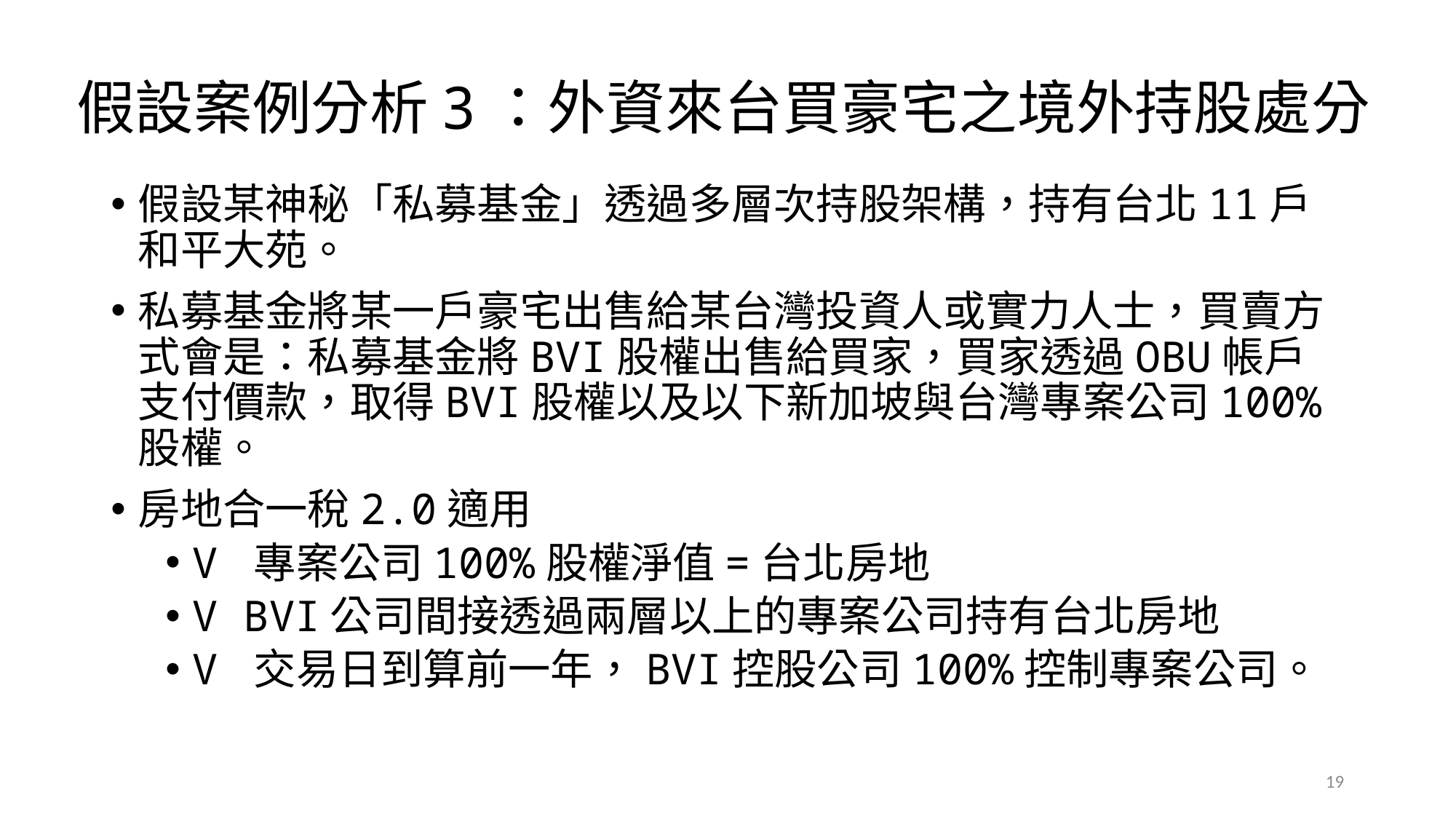

# 假設案例分析3：外資來台買豪宅之境外持股處分
假設某神秘「私募基金」透過多層次持股架構，持有台北11戶和平大苑。
私募基金將某一戶豪宅出售給某台灣投資人或實力人士，買賣方式會是：私募基金將BVI股權出售給買家，買家透過OBU帳戶支付價款，取得BVI股權以及以下新加坡與台灣專案公司100%股權。
房地合一稅2.0適用
V 專案公司100%股權淨值=台北房地
V BVI公司間接透過兩層以上的專案公司持有台北房地
V 交易日到算前一年，BVI控股公司100%控制專案公司。
19